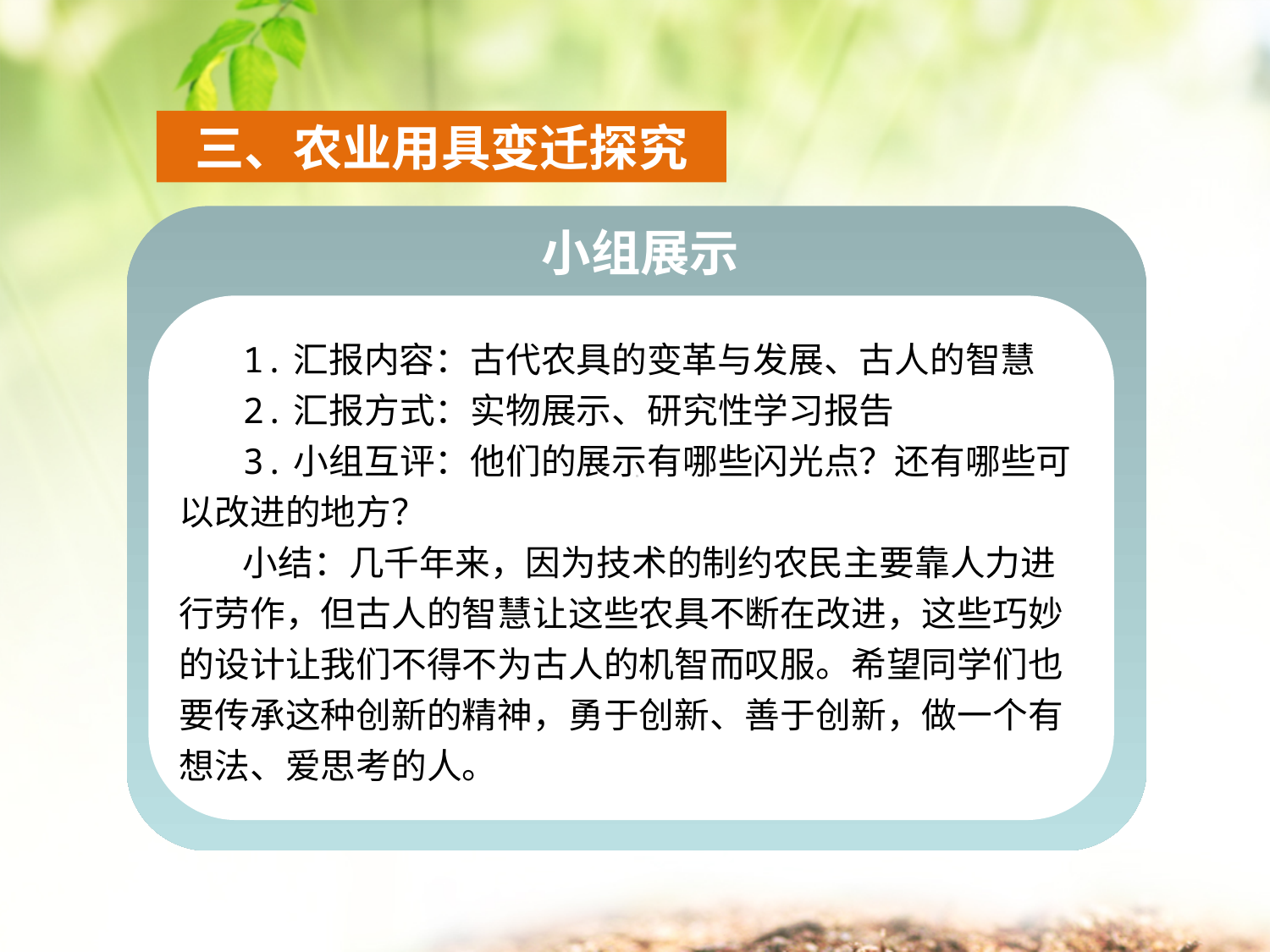

三、农业用具变迁探究

小组展示

1.汇报内容：古代农具的变革与发展、古人的智慧
2.汇报方式：实物展示、研究性学习报告
3.小组互评：他们的展示有哪些闪光点？还有哪些可以改进的地方？
小结：几千年来，因为技术的制约农民主要靠人力进行劳作，但古人的智慧让这些农具不断在改进，这些巧妙的设计让我们不得不为古人的机智而叹服。希望同学们也要传承这种创新的精神，勇于创新、善于创新，做一个有想法、爱思考的人。